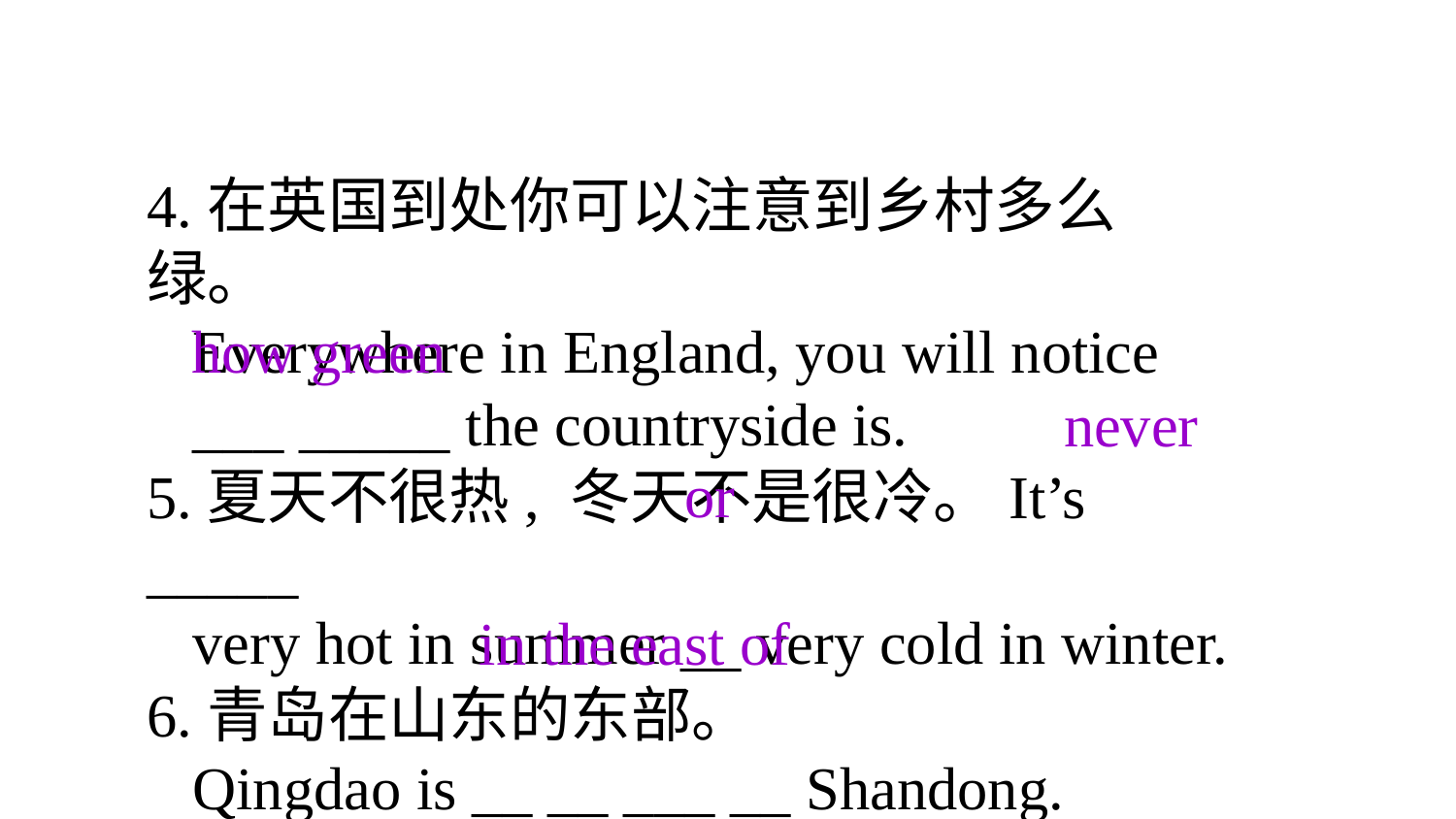

4.在英国到处你可以注意到乡村多么绿。
   Everywhere in England, you will notice
   ___ _____ the countryside is.
5.夏天不很热, 冬天不是很冷。It’s _____
   very hot in summer __ very cold in winter.
6.青岛在山东的东部。
   Qingdao is __ __ ___ __ Shandong.
how green
never
or
in the east of